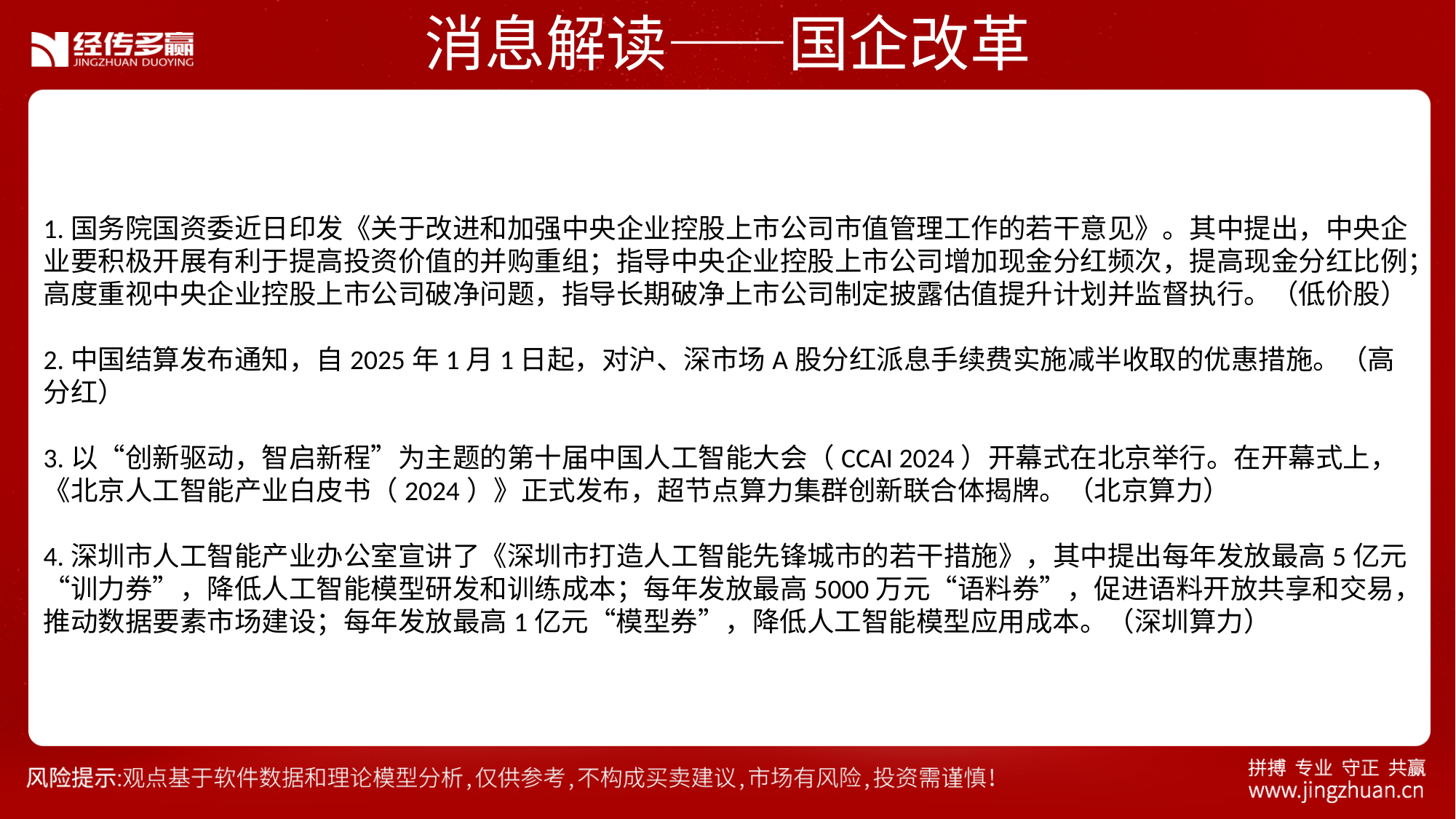

消息解读——国企改革
1.国务院国资委近日印发《关于改进和加强中央企业控股上市公司市值管理工作的若干意见》。其中提出，中央企业要积极开展有利于提高投资价值的并购重组；指导中央企业控股上市公司增加现金分红频次，提高现金分红比例；高度重视中央企业控股上市公司破净问题，指导长期破净上市公司制定披露估值提升计划并监督执行。（低价股）

2.中国结算发布通知，自2025年1月1日起，对沪、深市场A股分红派息手续费实施减半收取的优惠措施。（高分红）

3.以“创新驱动，智启新程”为主题的第十届中国人工智能大会（CCAI 2024）开幕式在北京举行。在开幕式上，《北京人工智能产业白皮书（2024）》正式发布，超节点算力集群创新联合体揭牌。（北京算力）

4.深圳市人工智能产业办公室宣讲了《深圳市打造人工智能先锋城市的若干措施》，其中提出每年发放最高5亿元“训力券”，降低人工智能模型研发和训练成本；每年发放最高5000万元“语料券”，促进语料开放共享和交易，推动数据要素市场建设；每年发放最高1亿元“模型券”，降低人工智能模型应用成本。（深圳算力）